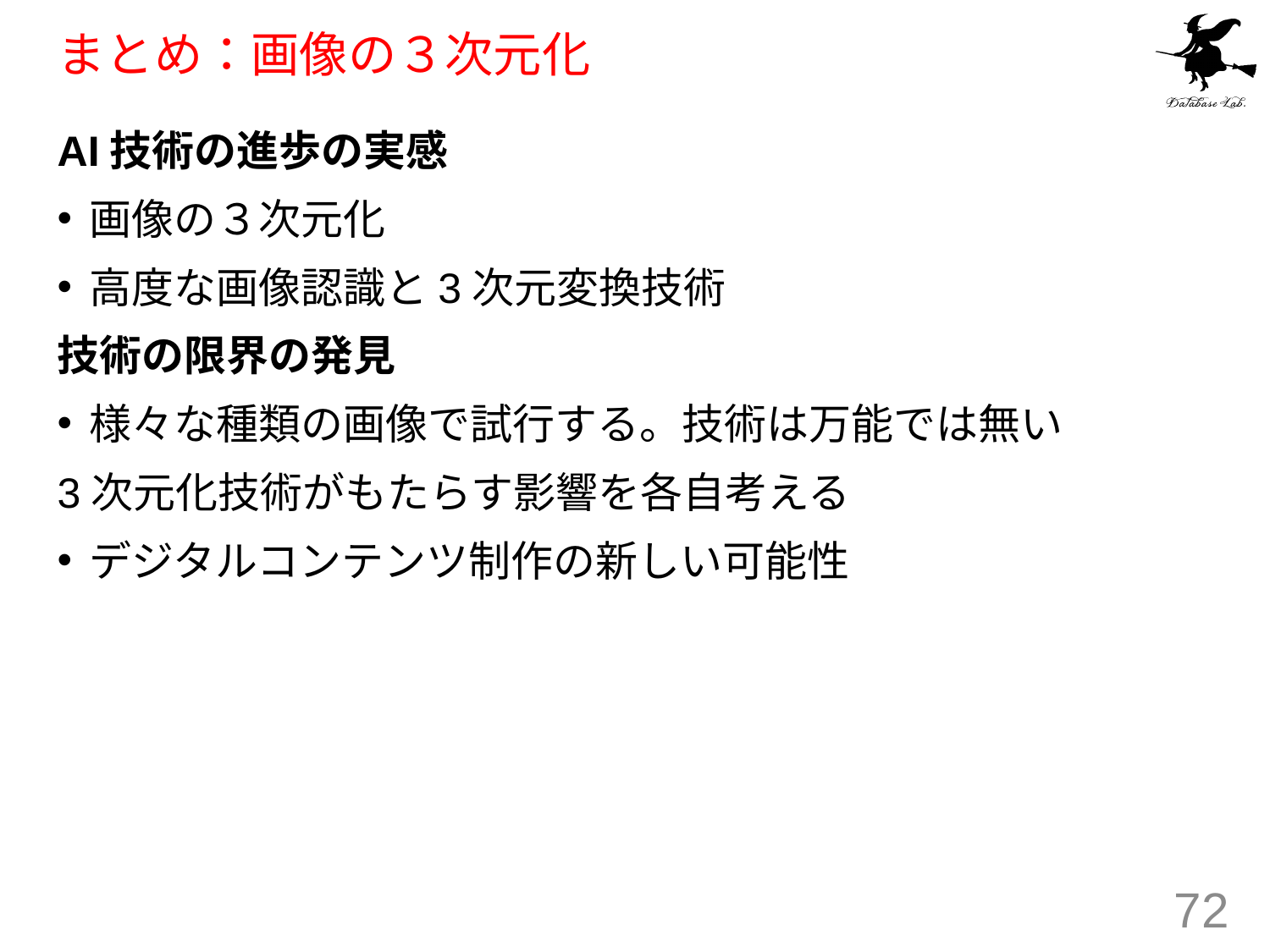

# まとめ：画像の３次元化
AI技術の進歩の実感
画像の３次元化
高度な画像認識と3次元変換技術
技術の限界の発見
様々な種類の画像で試行する。技術は万能では無い
3次元化技術がもたらす影響を各自考える
デジタルコンテンツ制作の新しい可能性
72